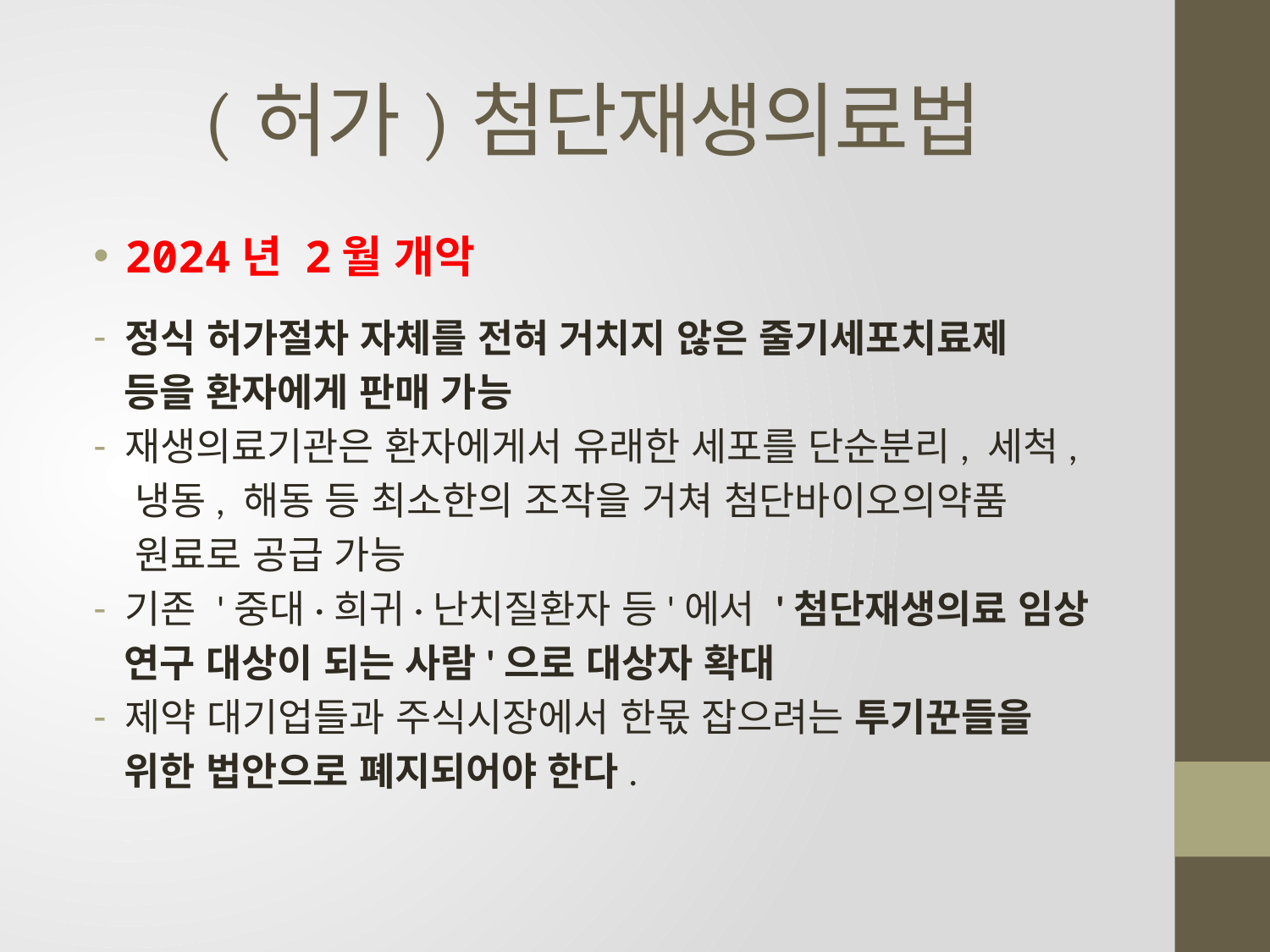

# (허가)첨단재생의료법
2024년 2월 개악

정식 허가절차 자체를 전혀 거치지 않은 줄기세포치료제
  등을 환자에게 판매 가능
재생의료기관은 환자에게서 유래한 세포를 단순분리, 세척,
   냉동, 해동 등 최소한의 조작을 거쳐 첨단바이오의약품
   원료로 공급 가능
기존 '중대·희귀·난치질환자 등'에서 '첨단재생의료 임상
  연구 대상이 되는 사람'으로 대상자 확대
제약 대기업들과 주식시장에서 한몫 잡으려는 투기꾼들을
  위한 법안으로 폐지되어야 한다.